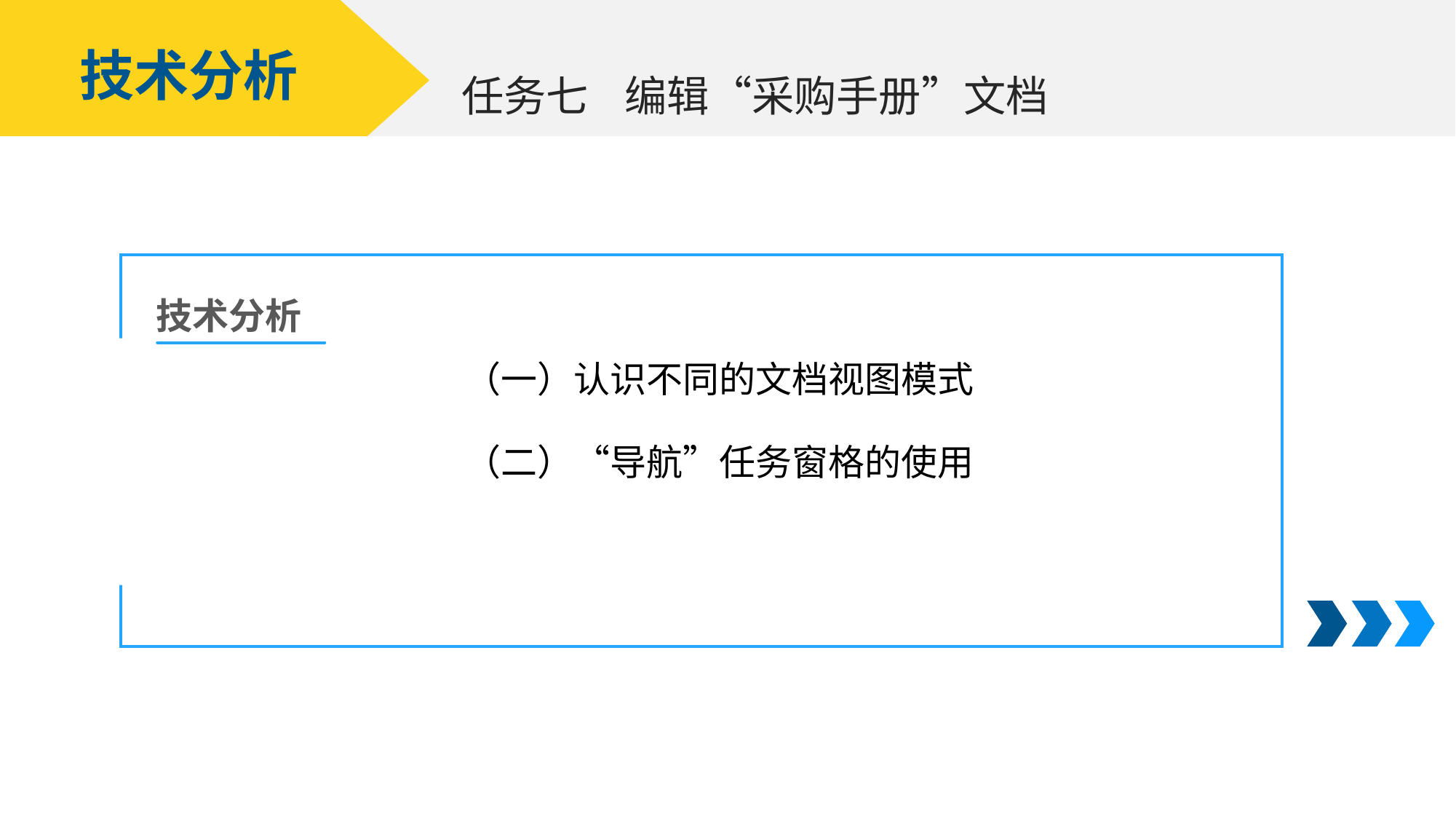

技术分析
编辑“采购手册”文档
任务七

技术分析

（一）认识不同的文档视图模式
（二）“导航”任务窗格的使用